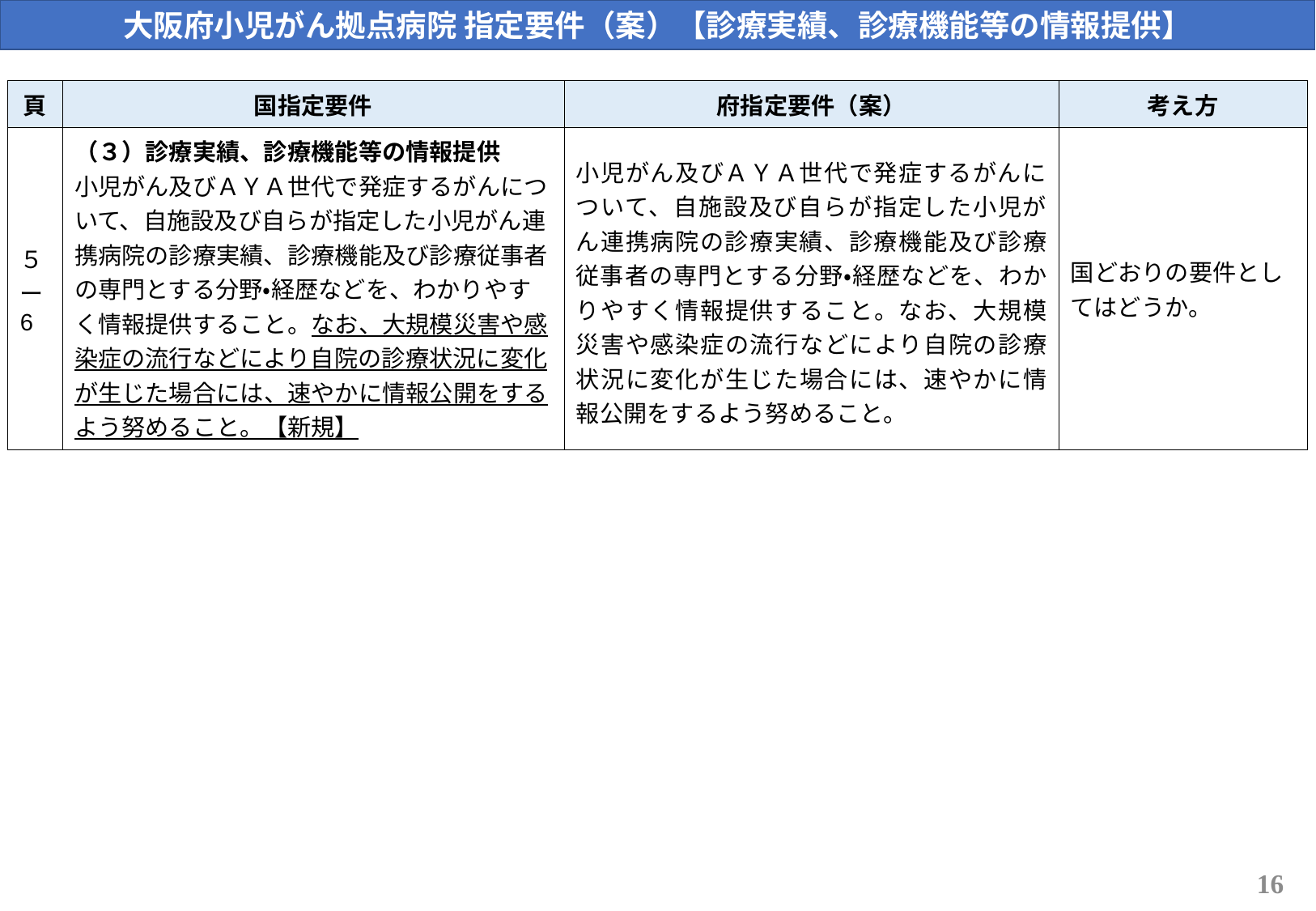

大阪府小児がん拠点病院 指定要件（案）【診療実績、診療機能等の情報提供】
| 頁 | 国指定要件 | 府指定要件（案） | 考え方 |
| --- | --- | --- | --- |
| ５ー6 | （３）診療実績、診療機能等の情報提供 小児がん及びＡＹＡ世代で発症するがんについて、自施設及び自らが指定した小児がん連携病院の診療実績、診療機能及び診療従事者の専門とする分野・経歴などを、わかりやすく情報提供すること。なお、大規模災害や感染症の流行などにより自院の診療状況に変化が生じた場合には、速やかに情報公開をするよう努めること。【新規】 | 小児がん及びＡＹＡ世代で発症するがんについて、自施設及び自らが指定した小児がん連携病院の診療実績、診療機能及び診療従事者の専門とする分野・経歴などを、わかりやすく情報提供すること。なお、大規模災害や感染症の流行などにより自院の診療状況に変化が生じた場合には、速やかに情報公開をするよう努めること。 | 国どおりの要件としてはどうか。 |
16